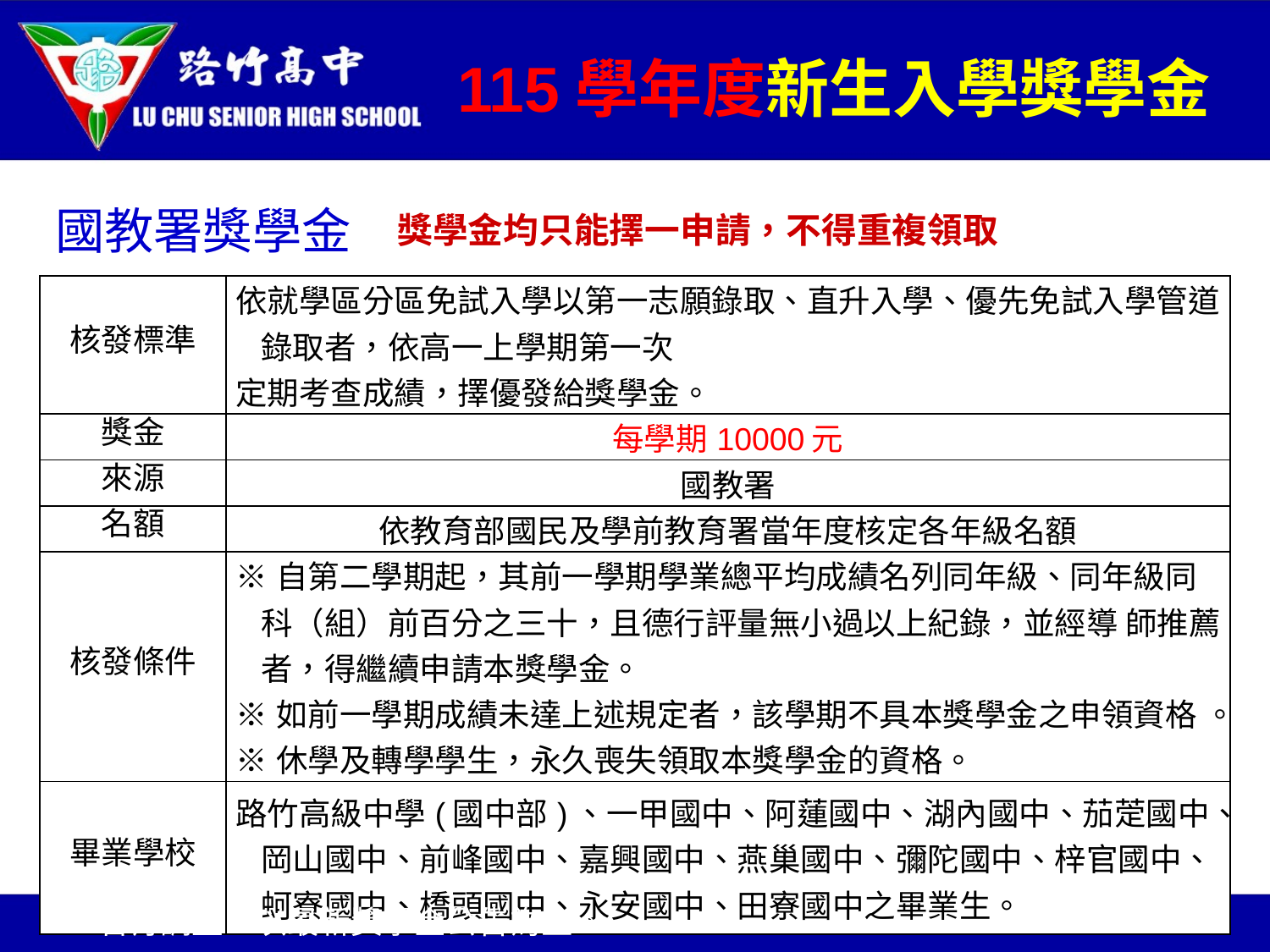

# 115學年度新生入學獎學金
國教署獎學金
獎學金均只能擇一申請，不得重複領取
| 核發標準 | 依就學區分區免試入學以第一志願錄取、直升入學、優先免試入學管道錄取者，依高一上學期第一次 定期考查成績，擇優發給獎學金。 |
| --- | --- |
| 獎金 | 每學期10000元 |
| 來源 | 國教署 |
| 名額 | 依教育部國民及學前教育署當年度核定各年級名額 |
| 核發條件 | ※自第二學期起，其前一學期學業總平均成績名列同年級、同年級同科（組）前百分之三十，且德行評量無小過以上紀錄，並經導 師推薦者，得繼續申請本獎學金。 ※如前一學期成績未達上述規定者，該學期不具本獎學金之申領資格 。 ※休學及轉學學生，永久喪失領取本獎學金的資格。 |
| 畢業學校 | 路竹高級中學(國中部)、一甲國中、阿蓮國中、湖內國中、茄萣國中、岡山國中、前峰國中、嘉興國中、燕巢國中、彌陀國中、梓官國中、蚵寮國中、橋頭國中、永安國中、田寮國中之畢業生。 |
※若有調整，以最新獎學金公告為主。